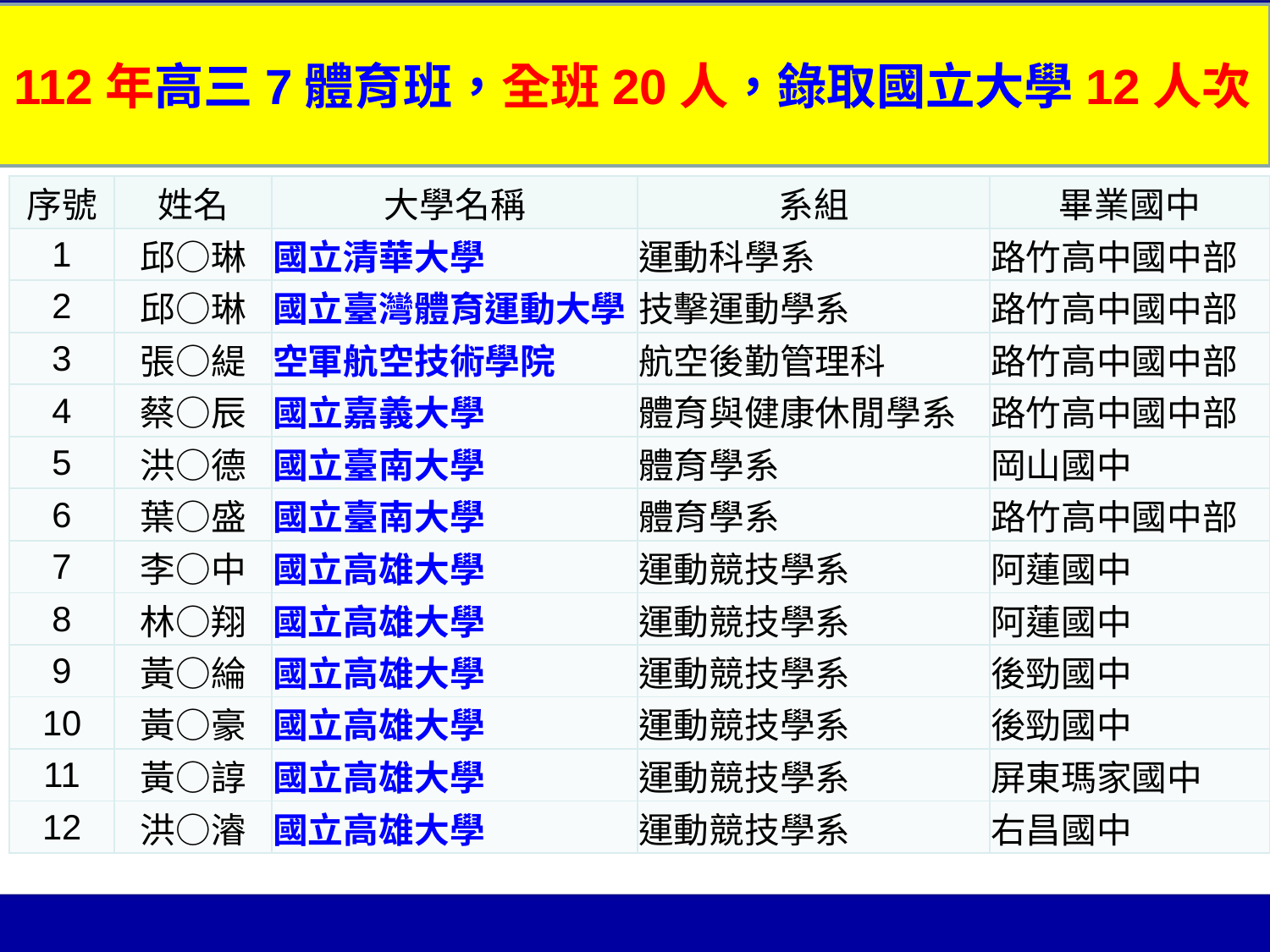

112年高三7體育班，全班20人，錄取國立大學12人次
| 序號 | 姓名 | 大學名稱 | 系組 | 畢業國中 |
| --- | --- | --- | --- | --- |
| 1 | 邱○琳 | 國立清華大學 | 運動科學系 | 路竹高中國中部 |
| 2 | 邱○琳 | 國立臺灣體育運動大學 | 技擊運動學系 | 路竹高中國中部 |
| 3 | 張○緹 | 空軍航空技術學院 | 航空後勤管理科 | 路竹高中國中部 |
| 4 | 蔡○辰 | 國立嘉義大學 | 體育與健康休閒學系 | 路竹高中國中部 |
| 5 | 洪○德 | 國立臺南大學 | 體育學系 | 岡山國中 |
| 6 | 葉○盛 | 國立臺南大學 | 體育學系 | 路竹高中國中部 |
| 7 | 李○中 | 國立高雄大學 | 運動競技學系 | 阿蓮國中 |
| 8 | 林○翔 | 國立高雄大學 | 運動競技學系 | 阿蓮國中 |
| 9 | 黃○綸 | 國立高雄大學 | 運動競技學系 | 後勁國中 |
| 10 | 黃○豪 | 國立高雄大學 | 運動競技學系 | 後勁國中 |
| 11 | 黃○諄 | 國立高雄大學 | 運動競技學系 | 屏東瑪家國中 |
| 12 | 洪○濬 | 國立高雄大學 | 運動競技學系 | 右昌國中 |